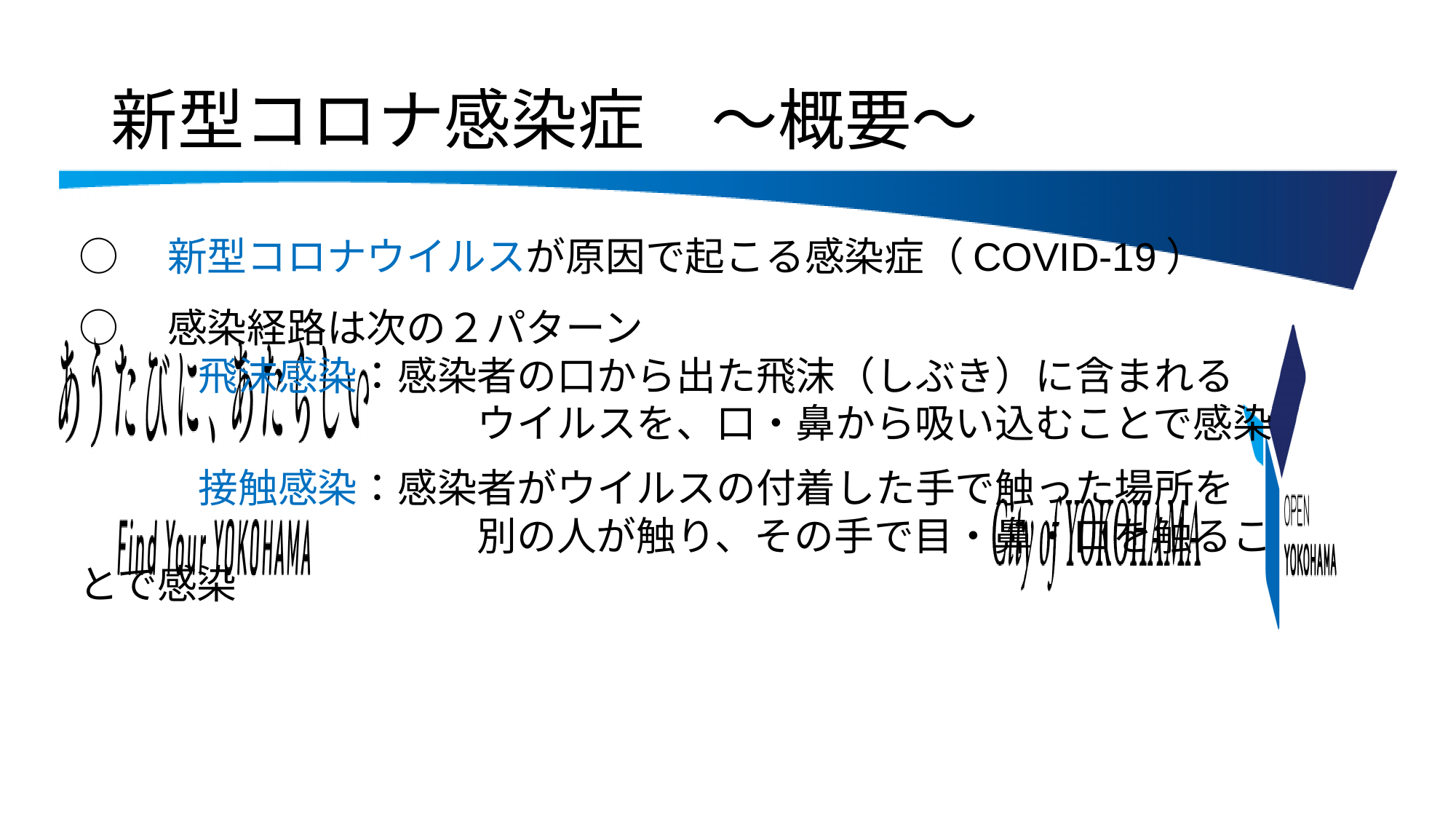

# 新型コロナ感染症　～概要～
○　新型コロナウイルスが原因で起こる感染症（COVID-19）
○　感染経路は次の２パターン
　　　飛沫感染：感染者の口から出た飛沫（しぶき）に含まれる
　　　　　　　　　　ウイルスを、口・鼻から吸い込むことで感染
　　　接触感染：感染者がウイルスの付着した手で触った場所を
　　　　　　　　　　別の人が触り、その手で目・鼻・口を触ることで感染